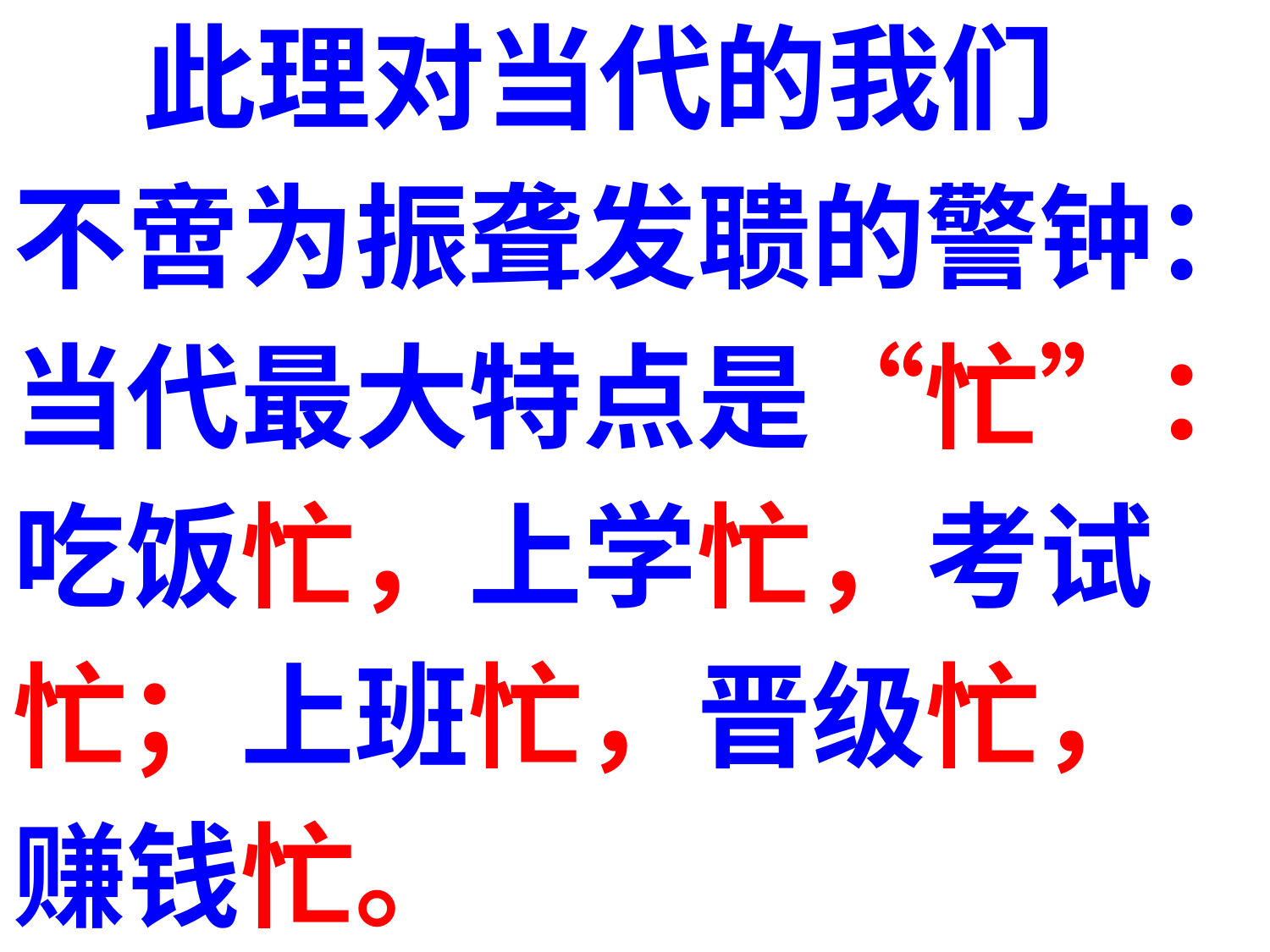

此理对当代的我们
不啻为振聋发聩的警钟：
当代最大特点是“忙”：
吃饭忙，上学忙，考试
忙；上班忙，晋级忙，
赚钱忙。